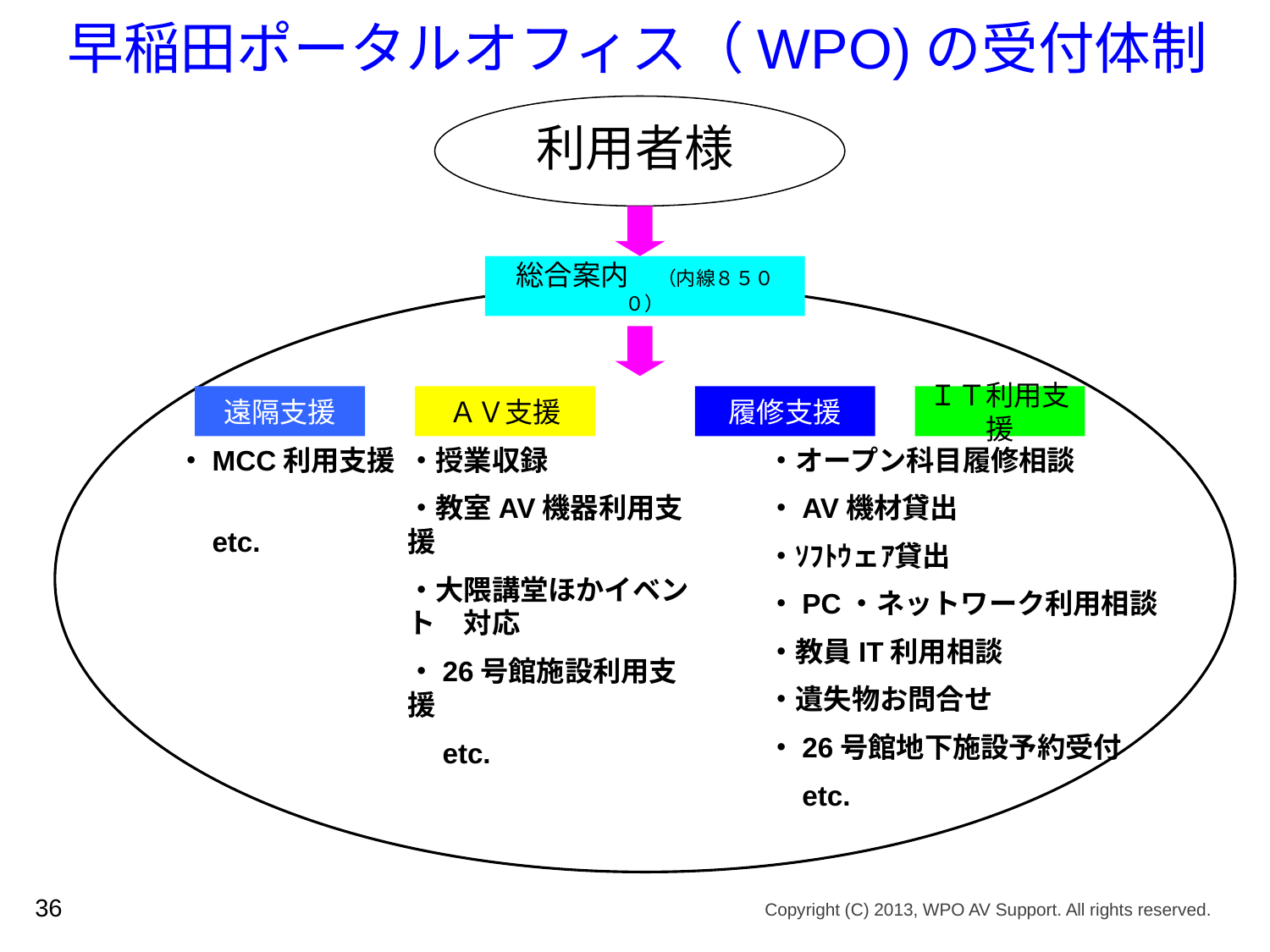

早稲田ポータルオフィス（WPO)の受付体制

利用者様

総合案内　（内線８５００）

遠隔支援
ＡＶ支援
履修支援
ＩＴ利用支援
・MCC利用支援
　etc.
・授業収録
・教室AV機器利用支援
・大隈講堂ほかイベント　対応
・26号館施設利用支援
　etc.
・オープン科目履修相談
・AV機材貸出
・ｿﾌﾄｳェｱ貸出
・PC・ネットワーク利用相談
・教員IT利用相談
・遺失物お問合せ
・26号館地下施設予約受付
　etc.

36
Copyright (C) 2013, WPO AV Support. All rights reserved.